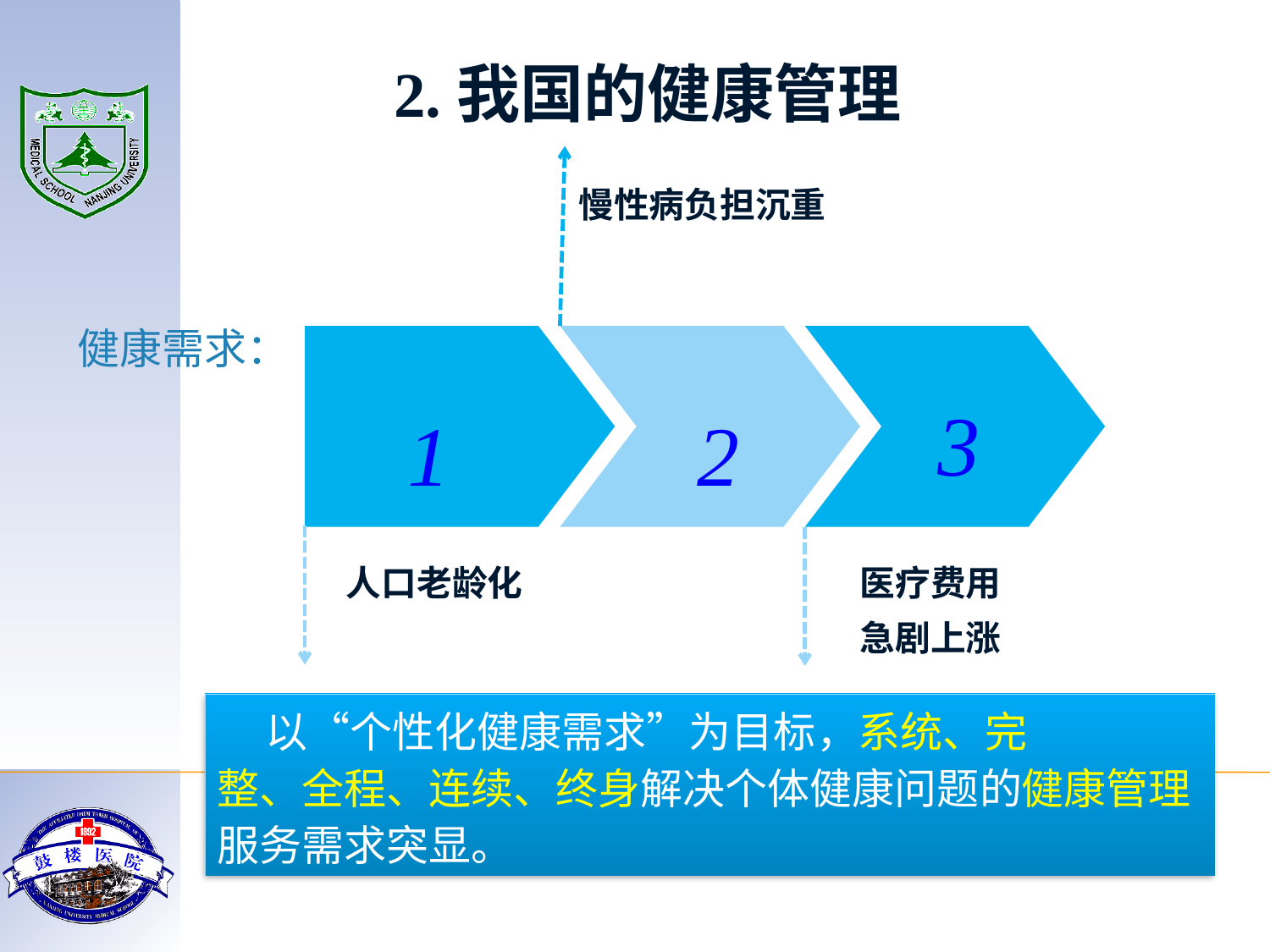

2.我国的健康管理
慢性病负担沉重

人口老龄化
医疗费用
急剧上涨
3
1
2
点击添加文本
健康需求：
点击添加文本
点击添加文本
    以“个性化健康需求”为目标，系统、完
整、全程、连续、终身解决个体健康问题的健康管理
服务需求突显。
点击添加文本